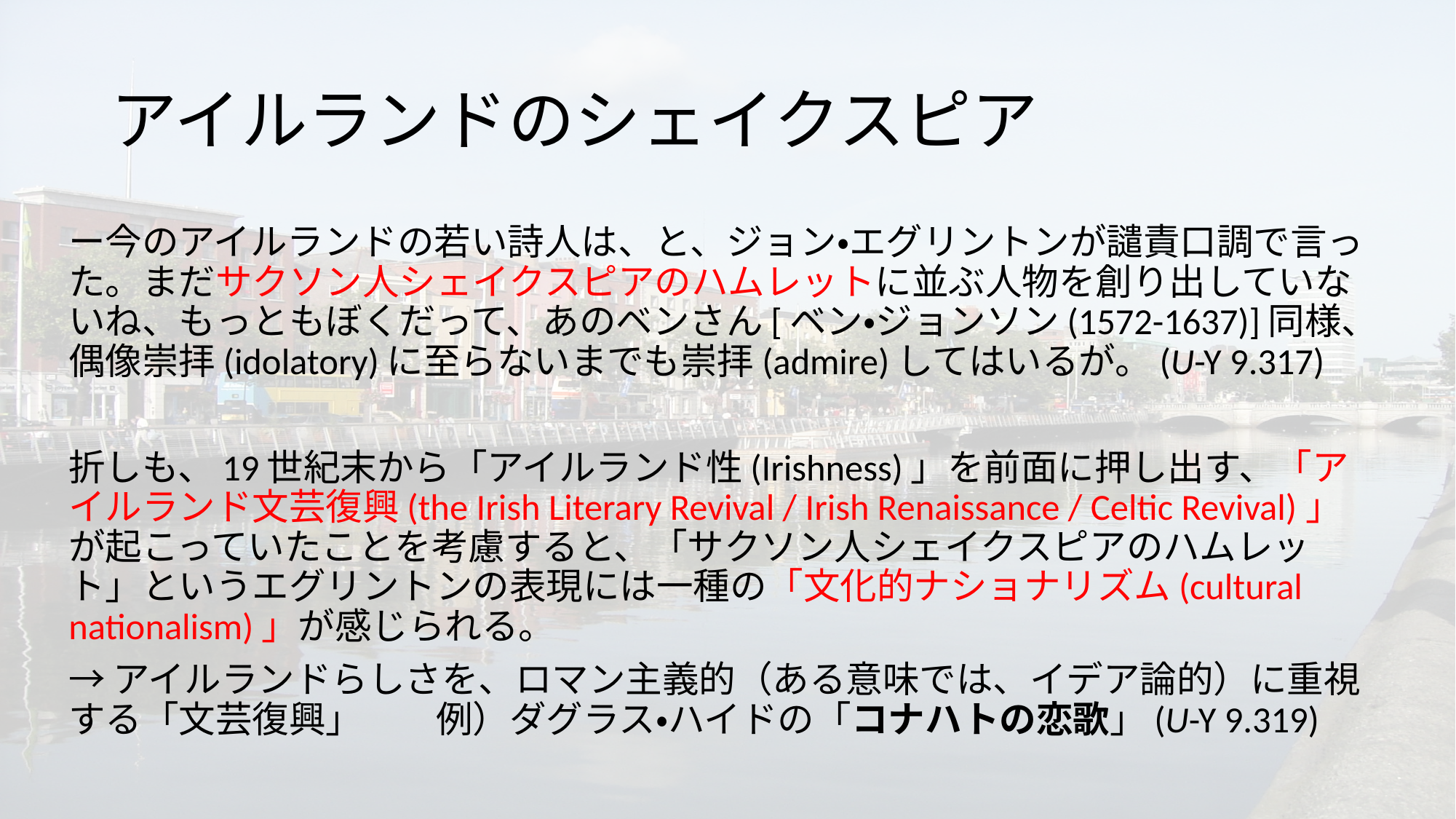

# アイルランドのシェイクスピア
ー今のアイルランドの若い詩人は、と、ジョン・エグリントンが譴責口調で言った。まだサクソン人シェイクスピアのハムレットに並ぶ人物を創り出していないね、もっともぼくだって、あのベンさん[ベン・ジョンソン(1572-1637)]同様、偶像崇拝(idolatory)に至らないまでも崇拝(admire)してはいるが。(U-Y 9.317)

折しも、19世紀末から「アイルランド性(Irishness)」を前面に押し出す、「アイルランド文芸復興(the Irish Literary Revival / Irish Renaissance / Celtic Revival)」が起こっていたことを考慮すると、「サクソン人シェイクスピアのハムレット」というエグリントンの表現には一種の「文化的ナショナリズム(cultural nationalism)」が感じられる。
→アイルランドらしさを、ロマン主義的（ある意味では、イデア論的）に重視する「文芸復興」　　例）ダグラス・ハイドの「コナハトの恋歌」(U-Y 9.319)